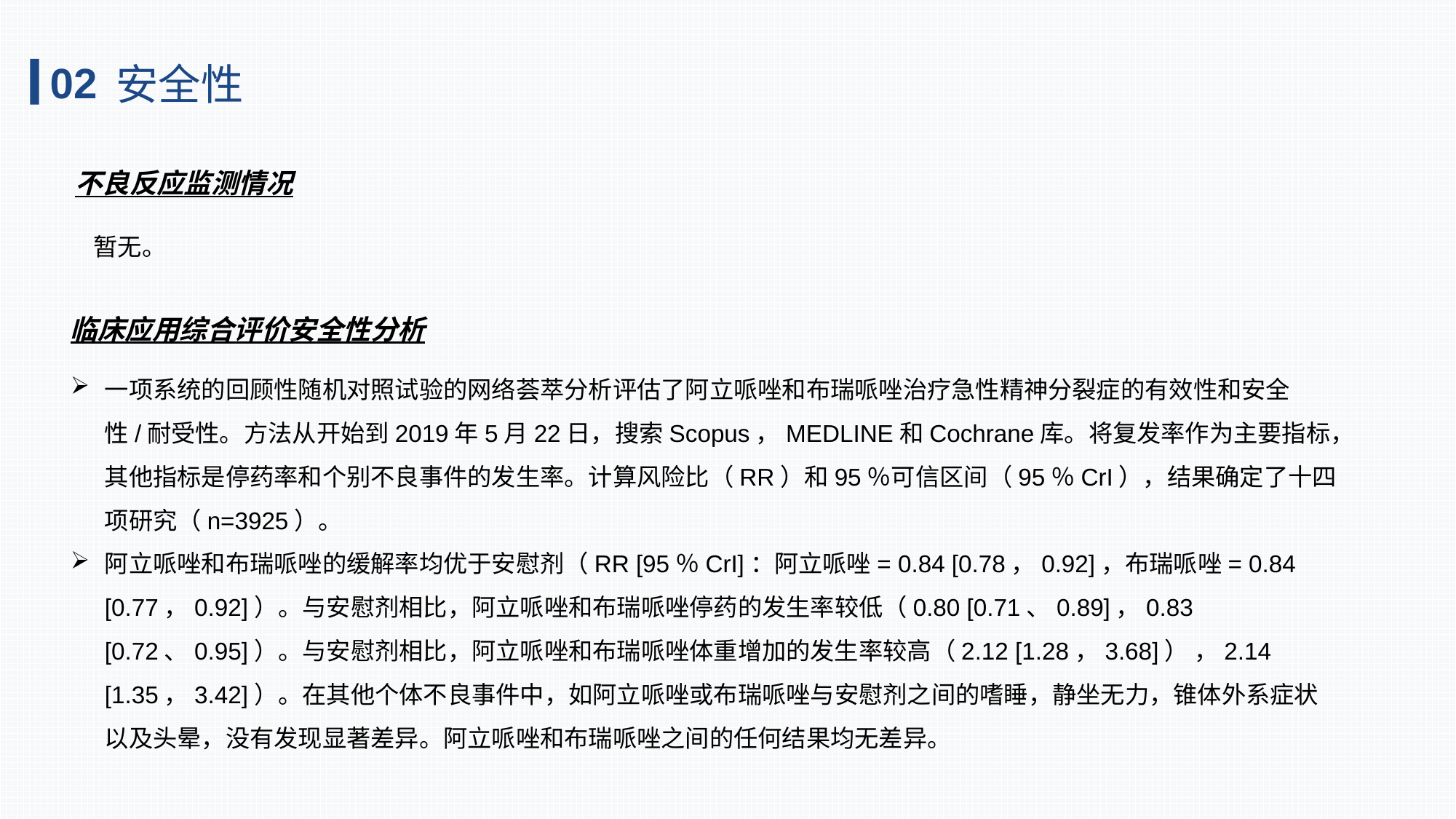

02
安全性

不良反应监测情况
暂无。
临床应用综合评价安全性分析
一项系统的回顾性随机对照试验的网络荟萃分析评估了阿立哌唑和布瑞哌唑治疗急性精神分裂症的有效性和安全性/耐受性。方法从开始到2019年5月22日，搜索Scopus，MEDLINE和Cochrane库。将复发率作为主要指标，其他指标是停药率和个别不良事件的发生率。计算风险比（RR）和95％可信区间（95％CrI），结果确定了十四项研究（n=3925）。
阿立哌唑和布瑞哌唑的缓解率均优于安慰剂（RR [95％CrI]：阿立哌唑= 0.84 [0.78，0.92]，布瑞哌唑= 0.84 [0.77，0.92]）。与安慰剂相比，阿立哌唑和布瑞哌唑停药的发生率较低（0.80 [0.71、0.89]，0.83 [0.72、0.95]）。与安慰剂相比，阿立哌唑和布瑞哌唑体重增加的发生率较高（2.12 [1.28，3.68]） ，2.14 [1.35，3.42]）。在其他个体不良事件中，如阿立哌唑或布瑞哌唑与安慰剂之间的嗜睡，静坐无力，锥体外系症状以及头晕，没有发现显著差异。阿立哌唑和布瑞哌唑之间的任何结果均无差异。